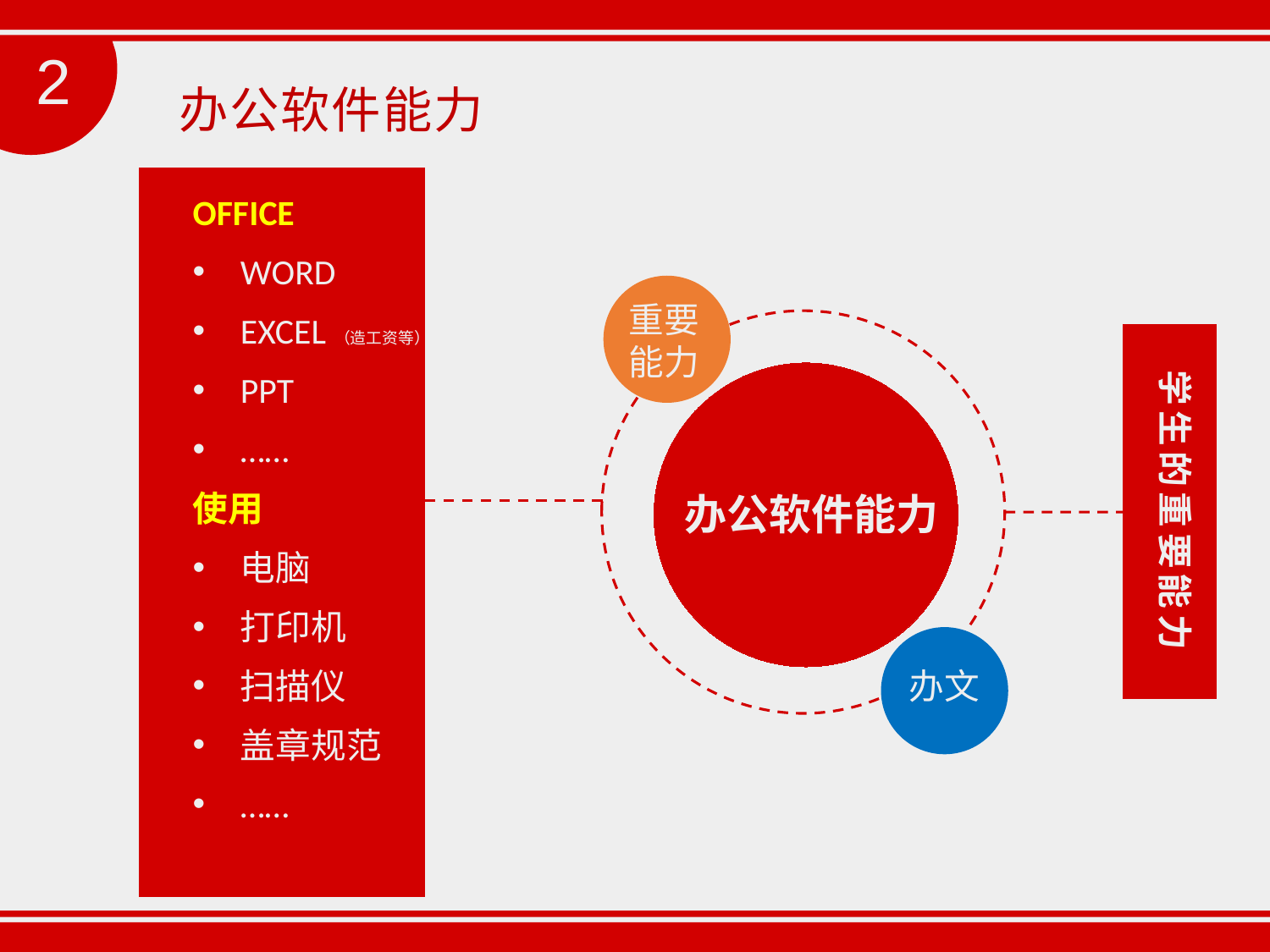

2

办公软件能力
OFFICE
WORD
EXCEL（造工资等）
PPT
……
使用
电脑
打印机
扫描仪
盖章规范
……

重要
能力

办文

学生的重要能力

办公软件能力